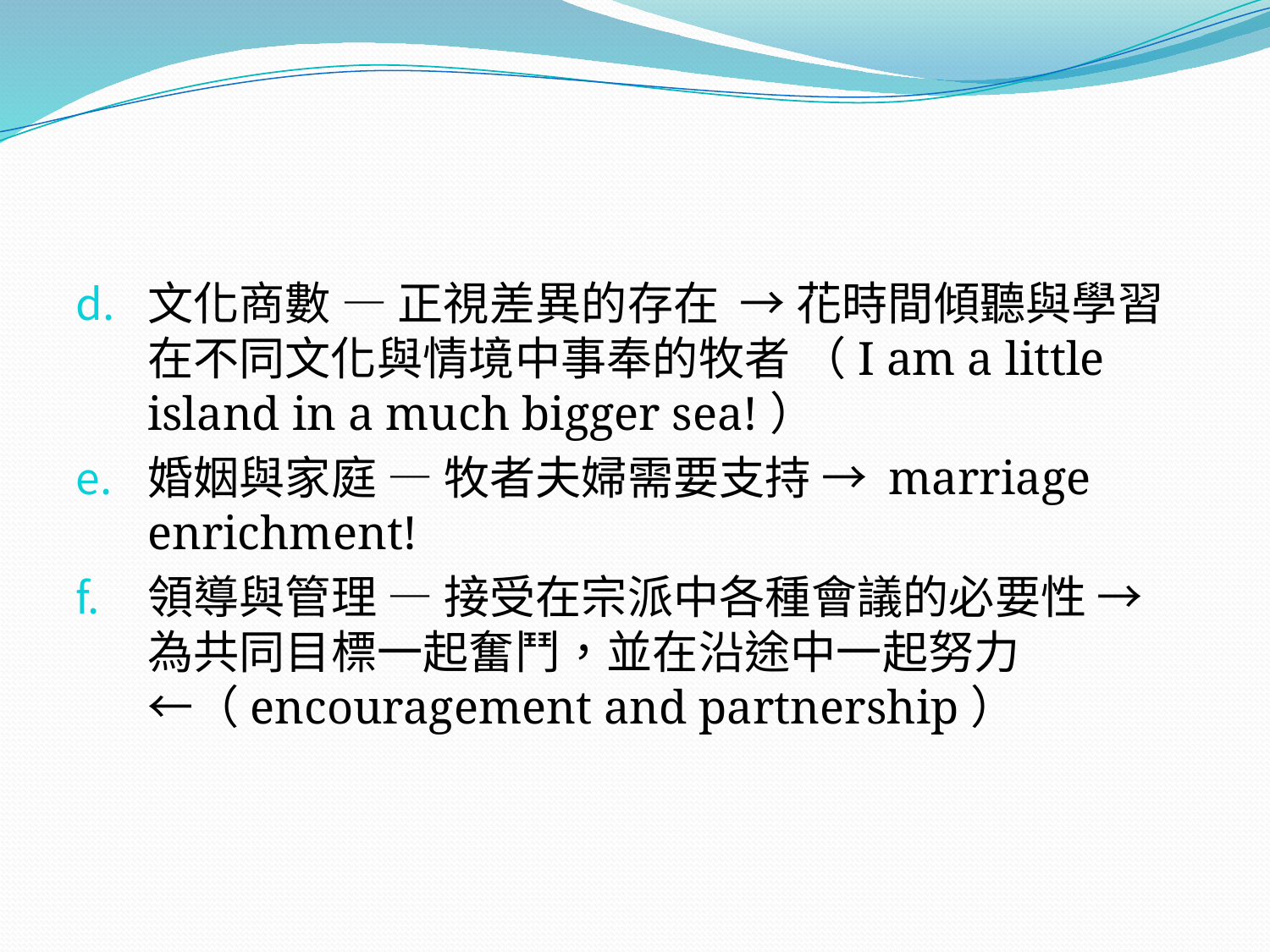

#
文化商數 — 正視差異的存在  → 花時間傾聽與學習在不同文化與情境中事奉的牧者 （I am a little island in a much bigger sea!）
婚姻與家庭 — 牧者夫婦需要支持 → marriage enrichment!
領導與管理 — 接受在宗派中各種會議的必要性 → 為共同目標一起奮鬥，並在沿途中一起努力  ←（encouragement and partnership）